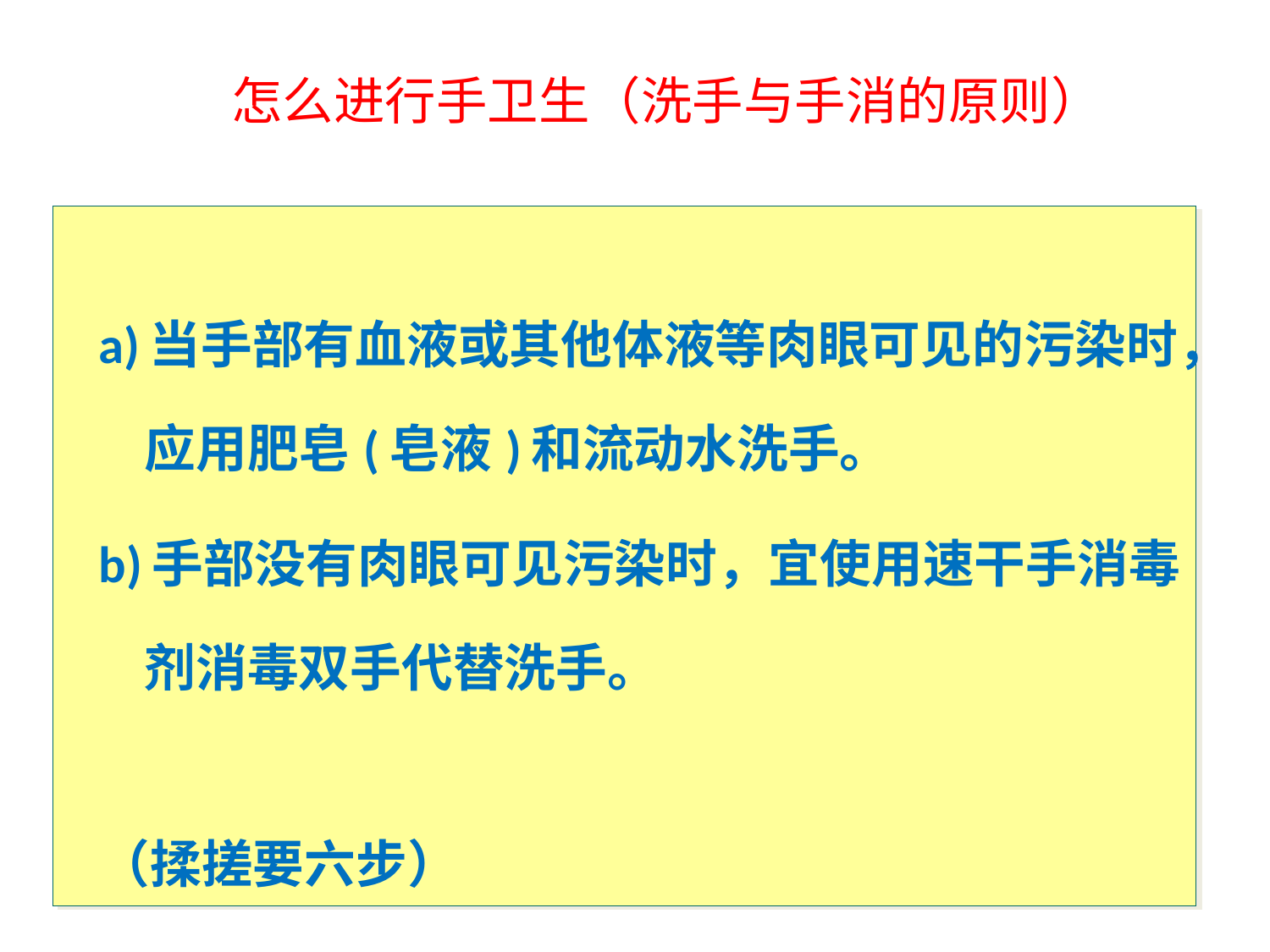

# 怎么进行手卫生（洗手与手消的原则）

a)当手部有血液或其他体液等肉眼可见的污染时，应用肥皂(皂液)和流动水洗手。
b)手部没有肉眼可见污染时，宜使用速干手消毒剂消毒双手代替洗手。

（揉搓要六步）

31